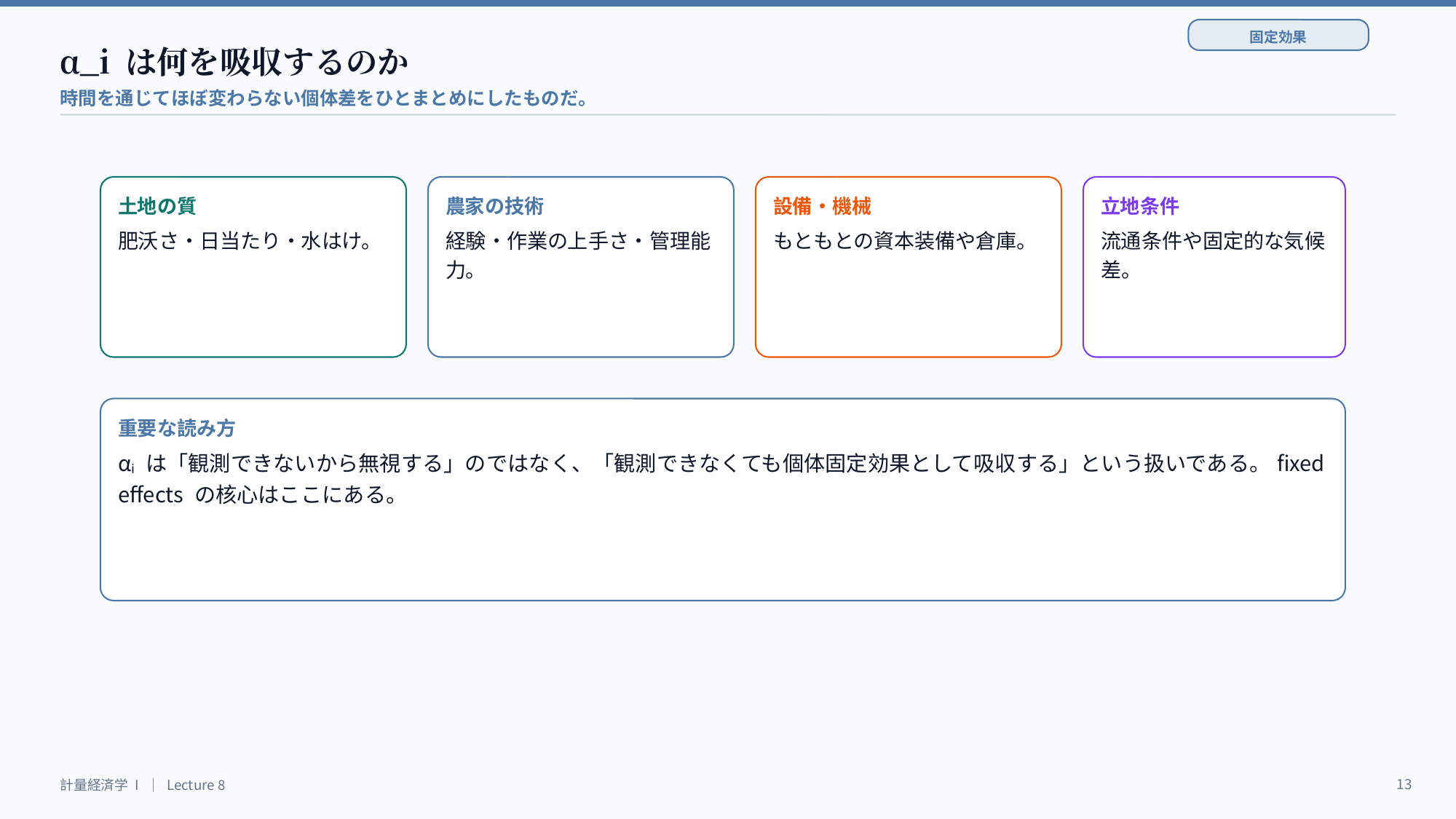

固定効果
α_i は何を吸収するのか
時間を通じてほぼ変わらない個体差をひとまとめにしたものだ。

土地の質
農家の技術
設備・機械
立地条件
肥沃さ・日当たり・水はけ。
経験・作業の上手さ・管理能力。
もともとの資本装備や倉庫。
流通条件や固定的な気候差。

重要な読み方
αᵢ は「観測できないから無視する」のではなく、「観測できなくても個体固定効果として吸収する」という扱いである。fixed effects の核心はここにある。
13
計量経済学 I ｜ Lecture 8